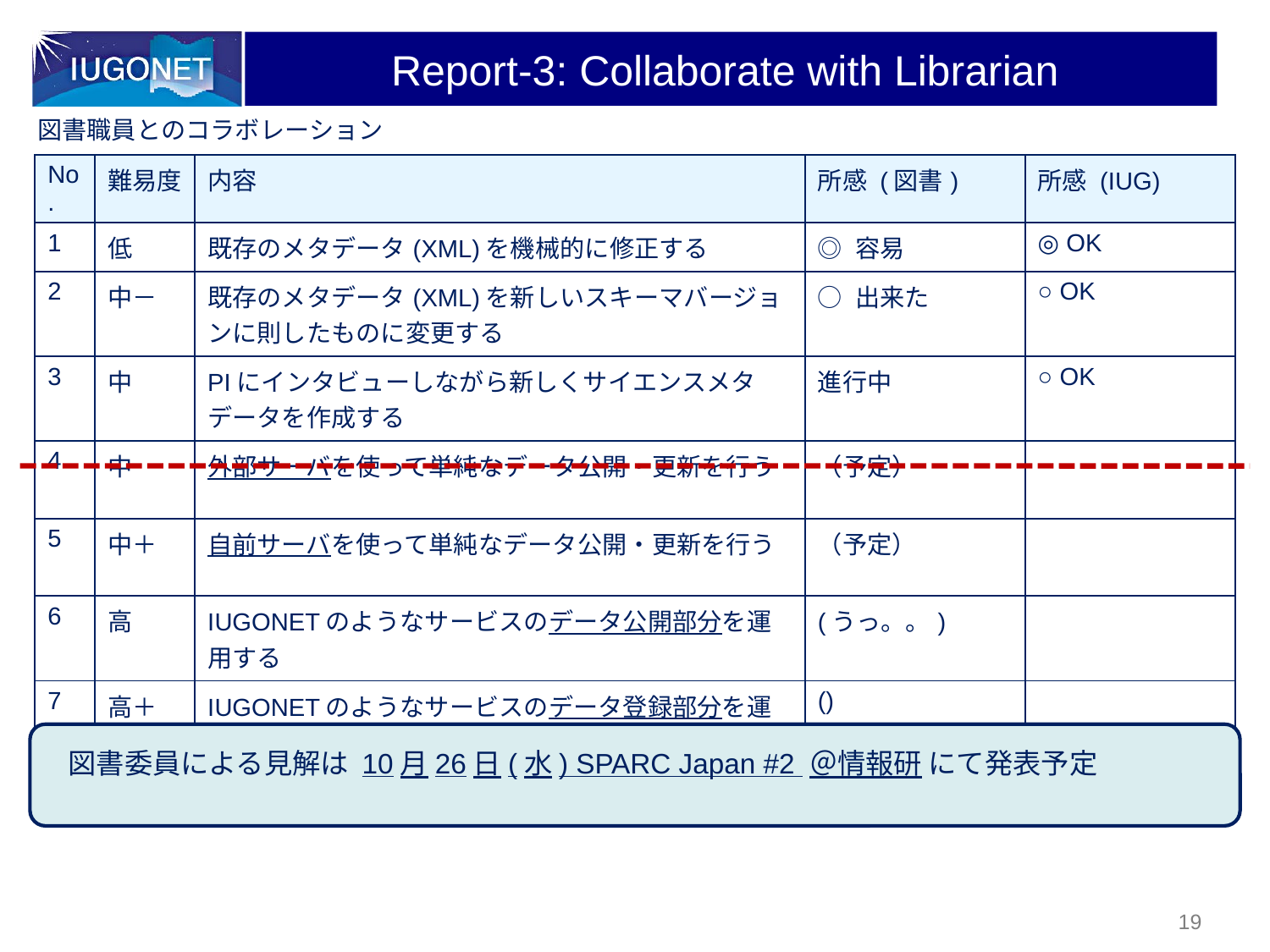

# Report-3: Collaborate with Librarian
図書職員とのコラボレーション
| No. | 難易度 | 内容 | 所感 (図書) | 所感 (IUG) |
| --- | --- | --- | --- | --- |
| 1 | 低 | 既存のメタデータ(XML)を機械的に修正する | ◎ 容易 | ◎ OK |
| 2 | 中－ | 既存のメタデータ(XML)を新しいスキーマバージョンに則したものに変更する | ○ 出来た | ○ OK |
| 3 | 中 | PIにインタビューしながら新しくサイエンスメタデータを作成する | 進行中 | ○ OK |
| 4 | 中 | 外部サーバを使って単純なデータ公開・更新を行う | （予定） |  |
| 5 | 中＋ | 自前サーバを使って単純なデータ公開・更新を行う | （予定） |  |
| 6 | 高 | IUGONETのようなサービスのデータ公開部分を運用する | (うっ。。) |  |
| 7 | 高＋ | IUGONETのようなサービスのデータ登録部分を運用する | () |  |

図書委員による見解は 10月26日(水) SPARC Japan #2 ＠情報研 にて発表予定
19